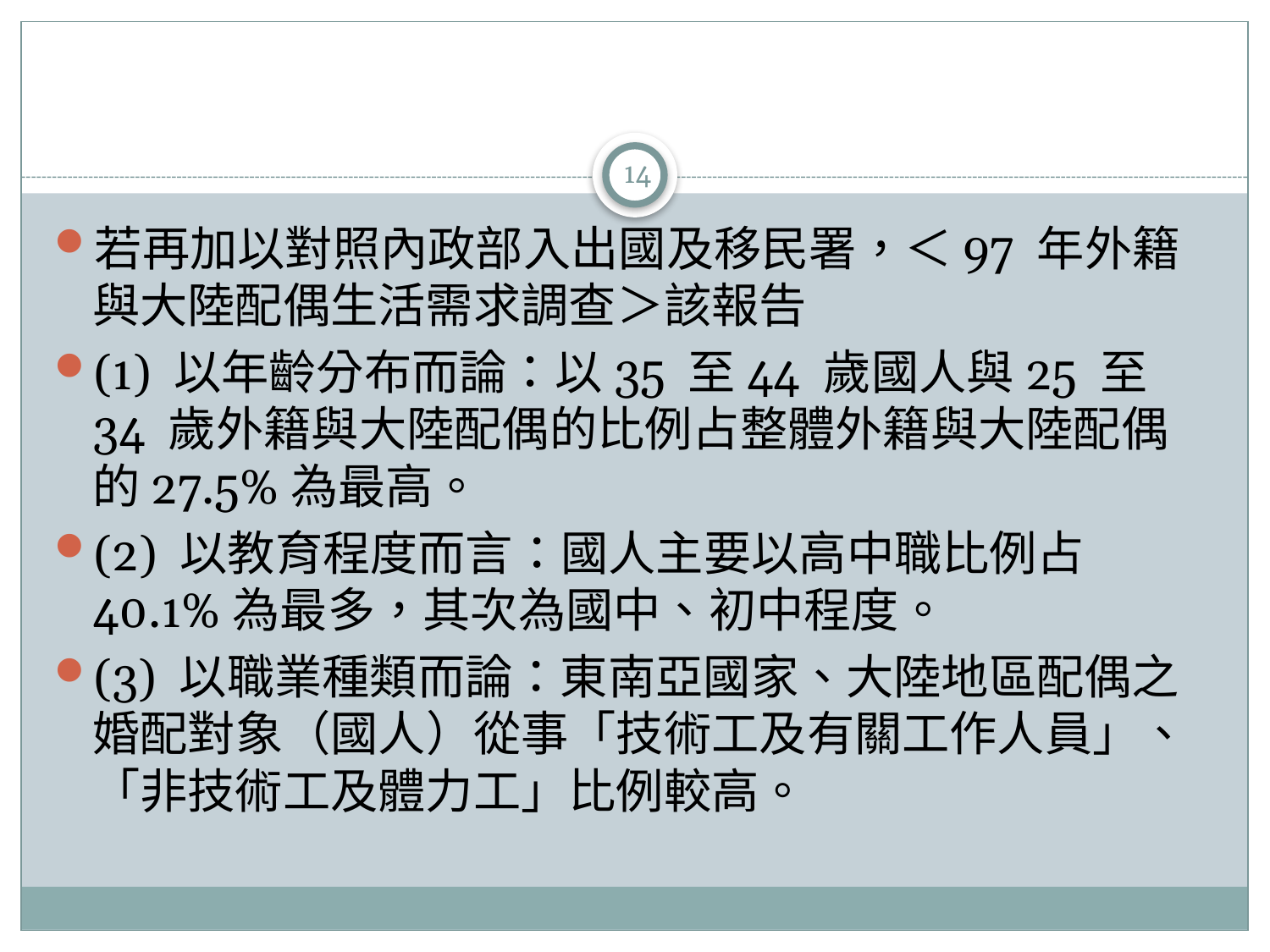

#
14
若再加以對照內政部入出國及移民署，＜97 年外籍與大陸配偶生活需求調查＞該報告
(1) 以年齡分布而論：以35 至44 歲國人與25 至34 歲外籍與大陸配偶的比例占整體外籍與大陸配偶的27.5%為最高。
(2) 以教育程度而言：國人主要以高中職比例占40.1%為最多，其次為國中、初中程度。
(3) 以職業種類而論：東南亞國家、大陸地區配偶之婚配對象（國人）從事「技術工及有關工作人員」、「非技術工及體力工」比例較高。